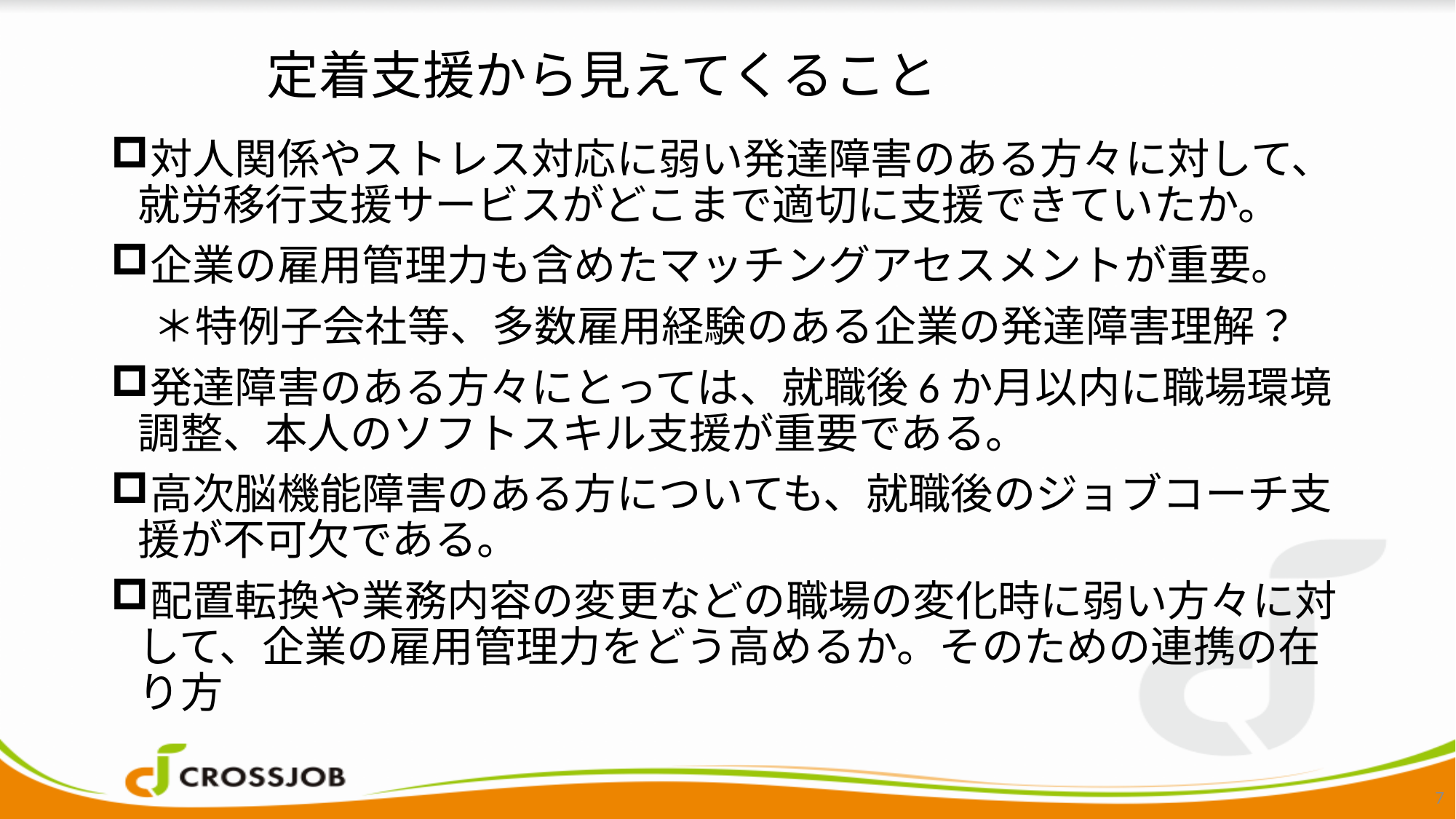

# 定着支援から見えてくること
対人関係やストレス対応に弱い発達障害のある方々に対して、就労移行支援サービスがどこまで適切に支援できていたか。
企業の雇用管理力も含めたマッチングアセスメントが重要。
　＊特例子会社等、多数雇用経験のある企業の発達障害理解？
発達障害のある方々にとっては、就職後6か月以内に職場環境調整、本人のソフトスキル支援が重要である。
高次脳機能障害のある方についても、就職後のジョブコーチ支援が不可欠である。
配置転換や業務内容の変更などの職場の変化時に弱い方々に対して、企業の雇用管理力をどう高めるか。そのための連携の在り方

7